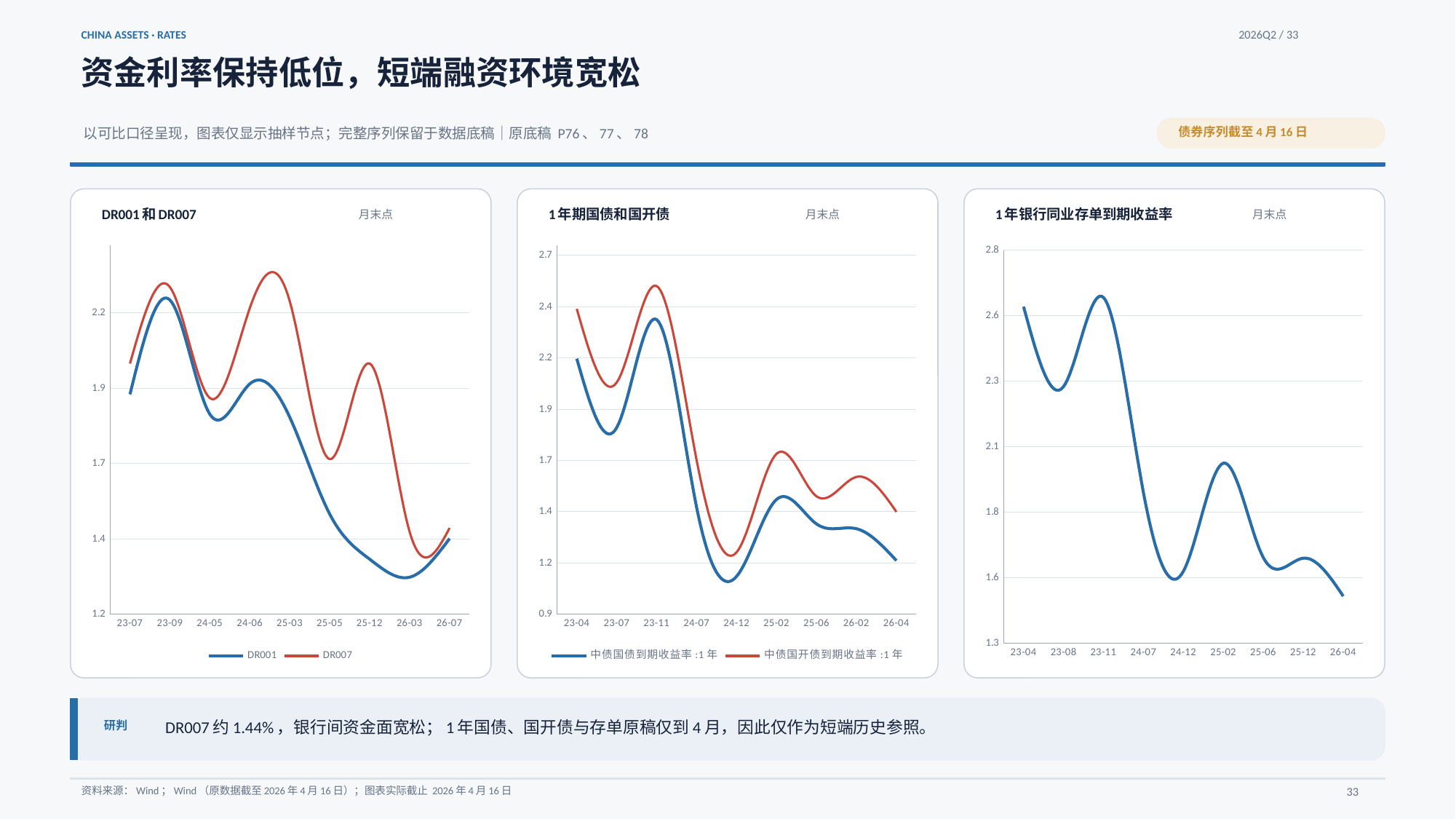

CHINA ASSETS · RATES
2026Q2 / 33
资金利率保持低位，短端融资环境宽松

债券序列截至4月16日
以可比口径呈现，图表仅显示抽样节点；完整序列保留于数据底稿｜原底稿 P76、77、78

DR001和DR007
1年期国债和国开债
1年银行同业存单到期收益率
月末点
月末点
月末点

### Chart

| Category |  |  |
|---|---|---|
| 23-07 | 1.8798 | 1.9819 |
| 23-09 | 2.1929 | 2.2358 |
| 24-05 | 1.8137 | 1.8675 |
| 24-06 | 1.9146 | 2.1664 |
| 25-03 | 1.8038 | 2.1888 |
| 25-05 | 1.4822 | 1.6645 |
| 25-12 | 1.3325 | 1.9821 |
| 26-03 | 1.2728 | 1.423 |
| 26-07 | 1.4011 | 1.4362 |

### Chart

| Category |  |  |
|---|---|---|
| 23-04 | 2.1464 | 2.3893 |
| 23-07 | 1.8102 | 2.0305 |
| 23-11 | 2.3367 | 2.5004 |
| 24-07 | 1.4201 | 1.6502 |
| 24-12 | 1.0843 | 1.2018 |
| 25-02 | 1.4597 | 1.6822 |
| 25-06 | 1.3402 | 1.475 |
| 26-02 | 1.3168 | 1.5694 |
| 26-04 | 1.1613 | 1.3991 |

### Chart

| Category |  |
|---|---|
| 23-04 | 2.585 |
| 23-08 | 2.28 |
| 23-11 | 2.62 |
| 24-07 | 1.875 |
| 24-12 | 1.575 |
| 25-02 | 1.9875 |
| 25-06 | 1.6274 |
| 25-12 | 1.625 |
| 26-04 | 1.48 |

DR007约1.44%，银行间资金面宽松；1年国债、国开债与存单原稿仅到4月，因此仅作为短端历史参照。
研判

资料来源：Wind；Wind（原数据截至2026年4月16日）；图表实际截止 2026年4月16日
33